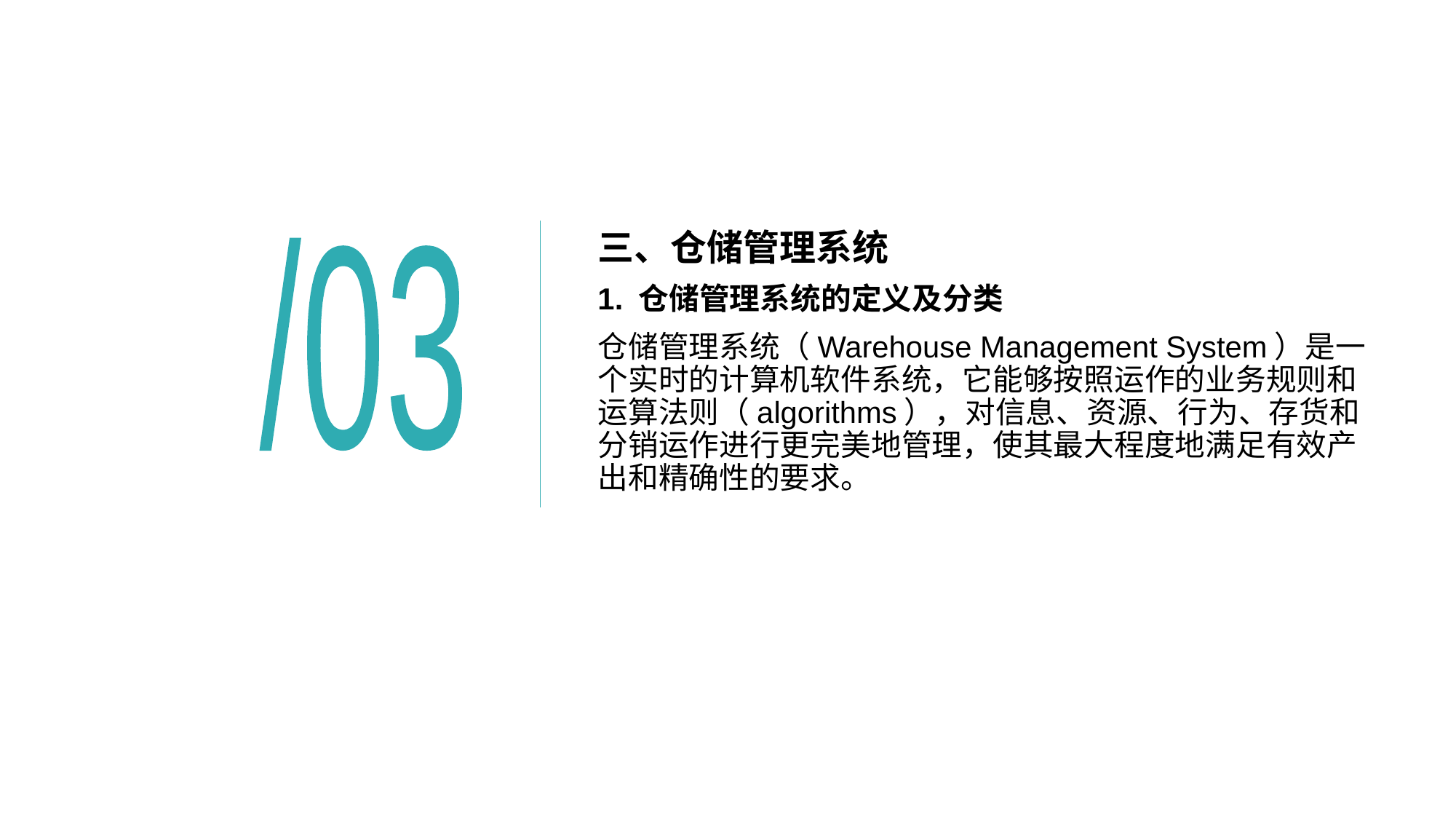

# 三、仓储管理系统
/03
1. 仓储管理系统的定义及分类
仓储管理系统（Warehouse Management System）是一个实时的计算机软件系统，它能够按照运作的业务规则和运算法则（algorithms），对信息、资源、行为、存货和分销运作进行更完美地管理，使其最大程度地满足有效产出和精确性的要求。